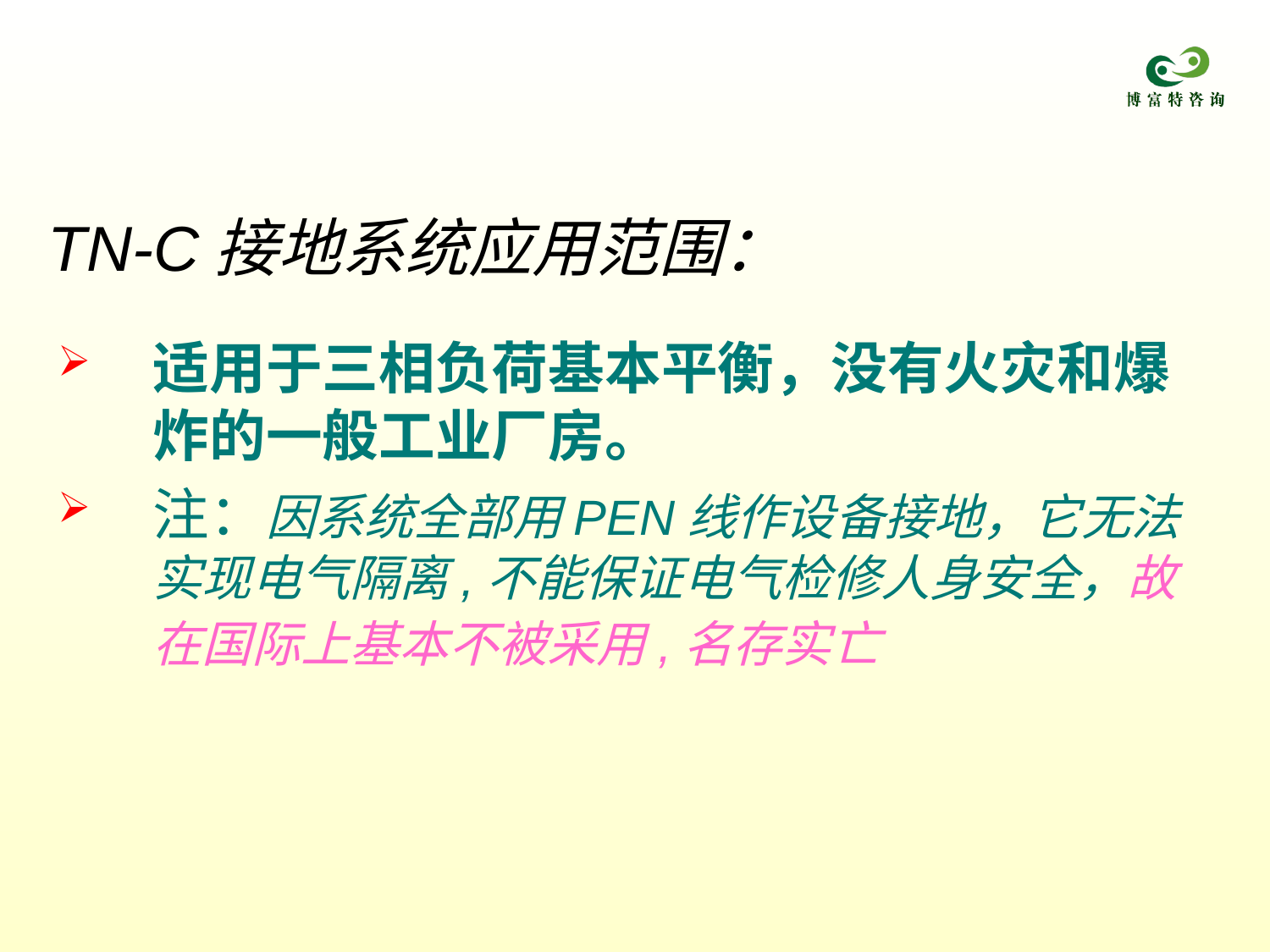

# TN-C接地系统应用范围：
适用于三相负荷基本平衡，没有火灾和爆炸的一般工业厂房。
注：因系统全部用PEN线作设备接地，它无法实现电气隔离,不能保证电气检修人身安全，故在国际上基本不被采用,名存实亡

53